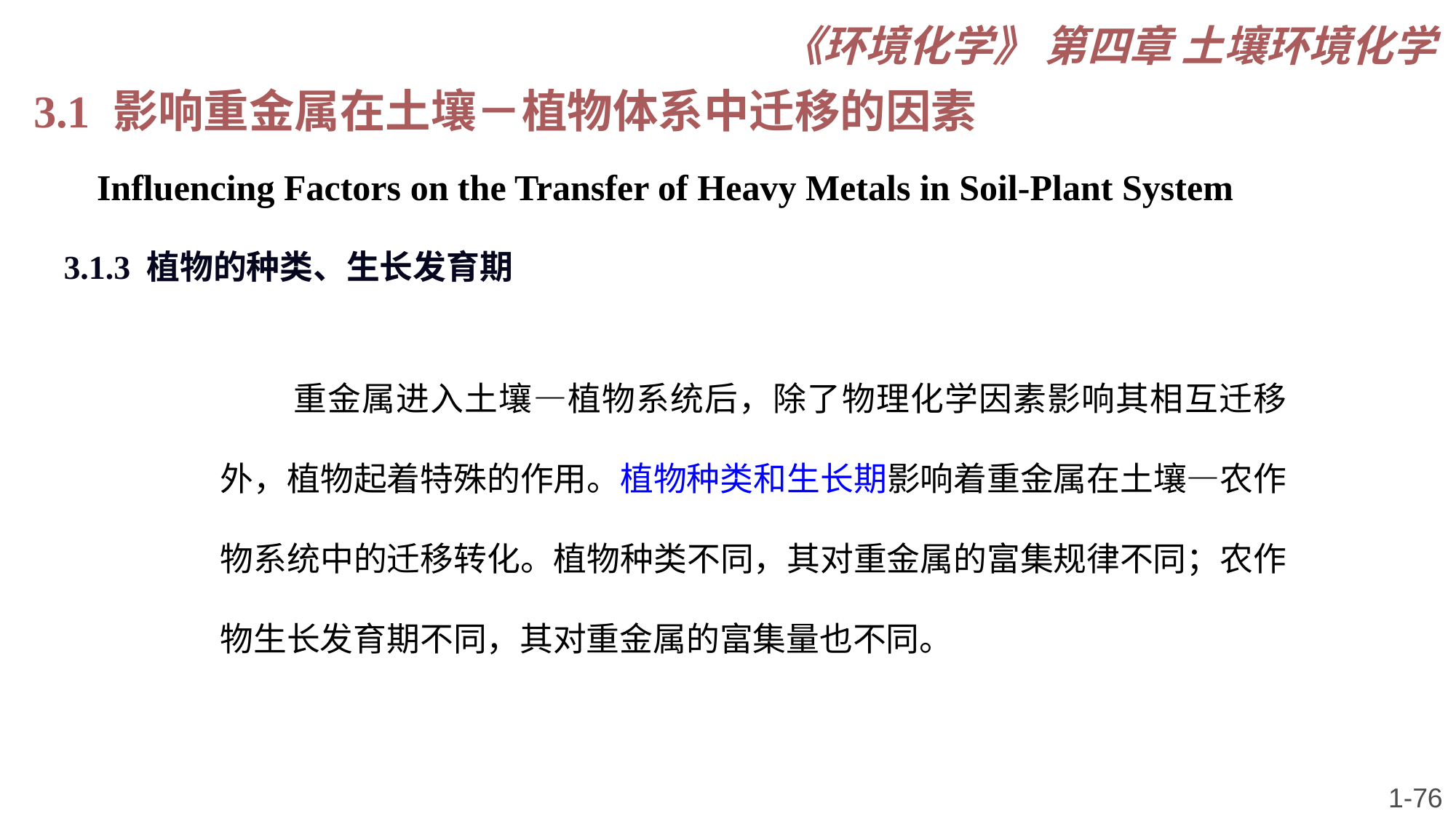

《环境化学》 第四章 土壤环境化学
3.1 影响重金属在土壤－植物体系中迁移的因素
      Influencing Factors on the Transfer of Heavy Metals in Soil-Plant System
3.1.3 植物的种类、生长发育期
    重金属进入土壤—植物系统后，除了物理化学因素影响其相互迁移外，植物起着特殊的作用。植物种类和生长期影响着重金属在土壤—农作物系统中的迁移转化。植物种类不同，其对重金属的富集规律不同；农作物生长发育期不同，其对重金属的富集量也不同。
1-76